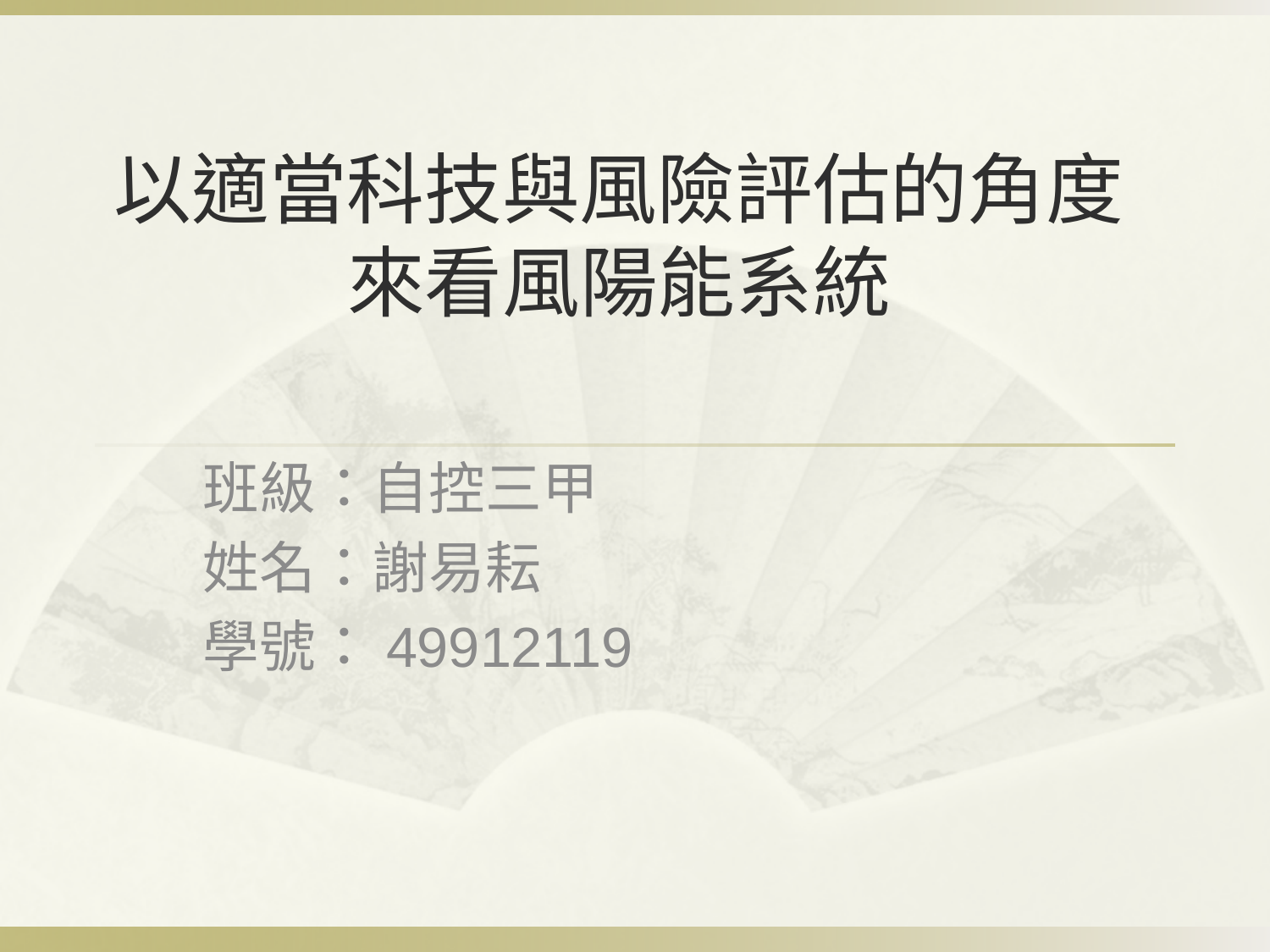

# 以適當科技與風險評估的角度來看風陽能系統
班級：自控三甲
姓名：謝易耘
學號：49912119